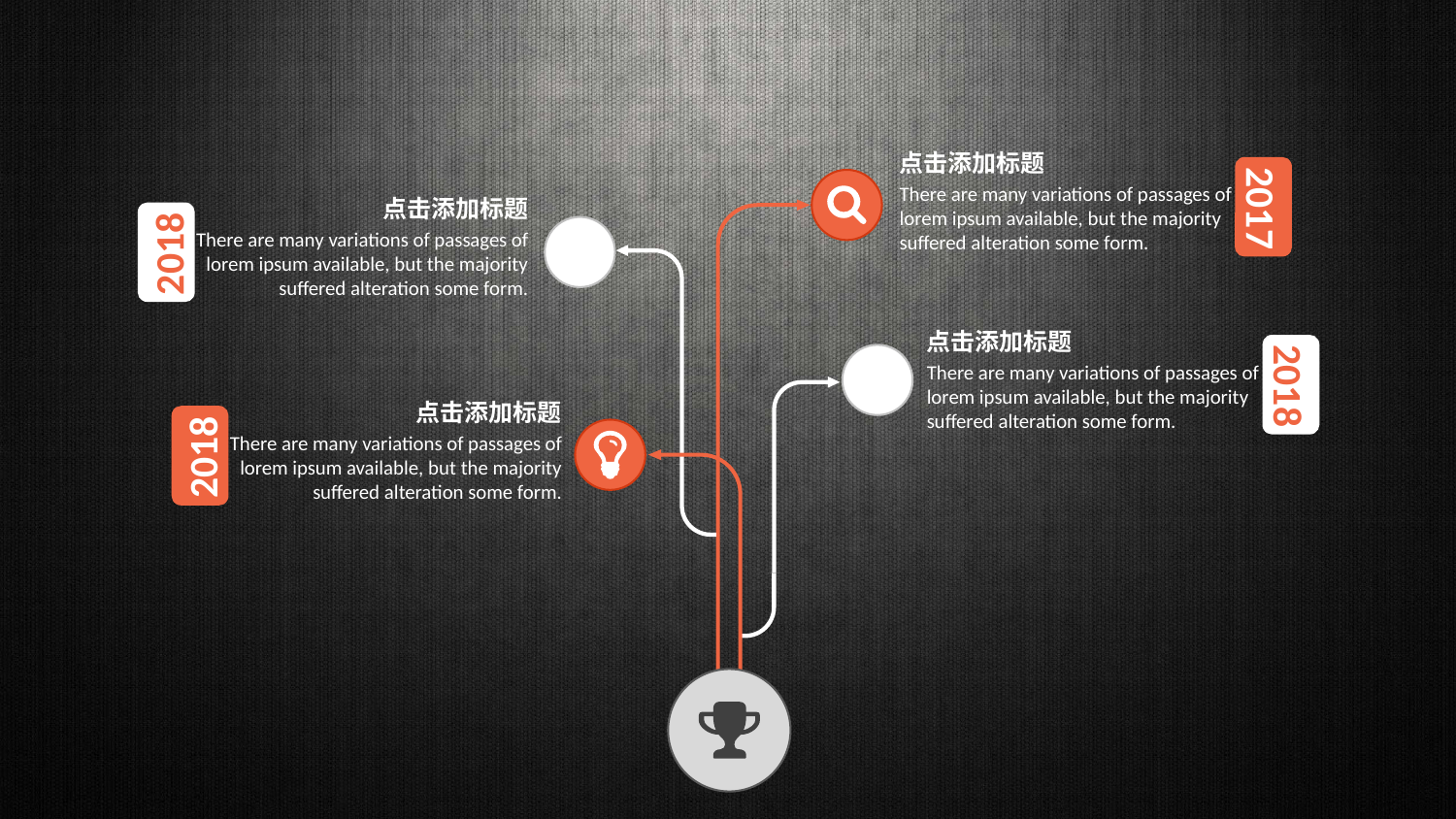

点击添加标题
There are many variations of passages of lorem ipsum available, but the majority suffered alteration some form.

2017

点击添加标题
There are many variations of passages of lorem ipsum available, but the majority suffered alteration some form.

2018

点击添加标题
There are many variations of passages of lorem ipsum available, but the majority suffered alteration some form.

2018

点击添加标题
There are many variations of passages of lorem ipsum available, but the majority suffered alteration some form.

2018